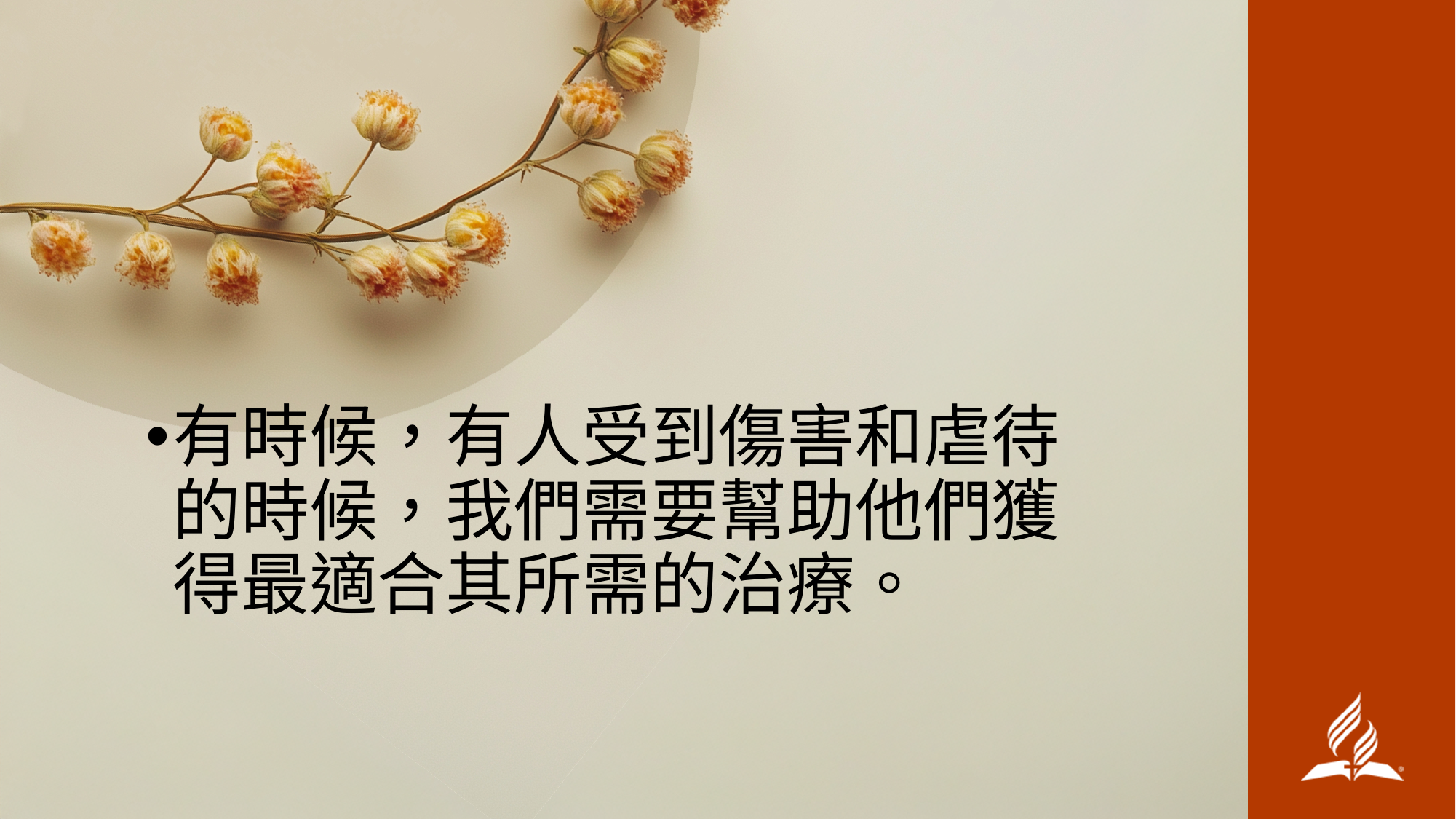

有時候，有人受到傷害和虐待的時候，我們需要幫助他們獲得最適合其所需的治療。